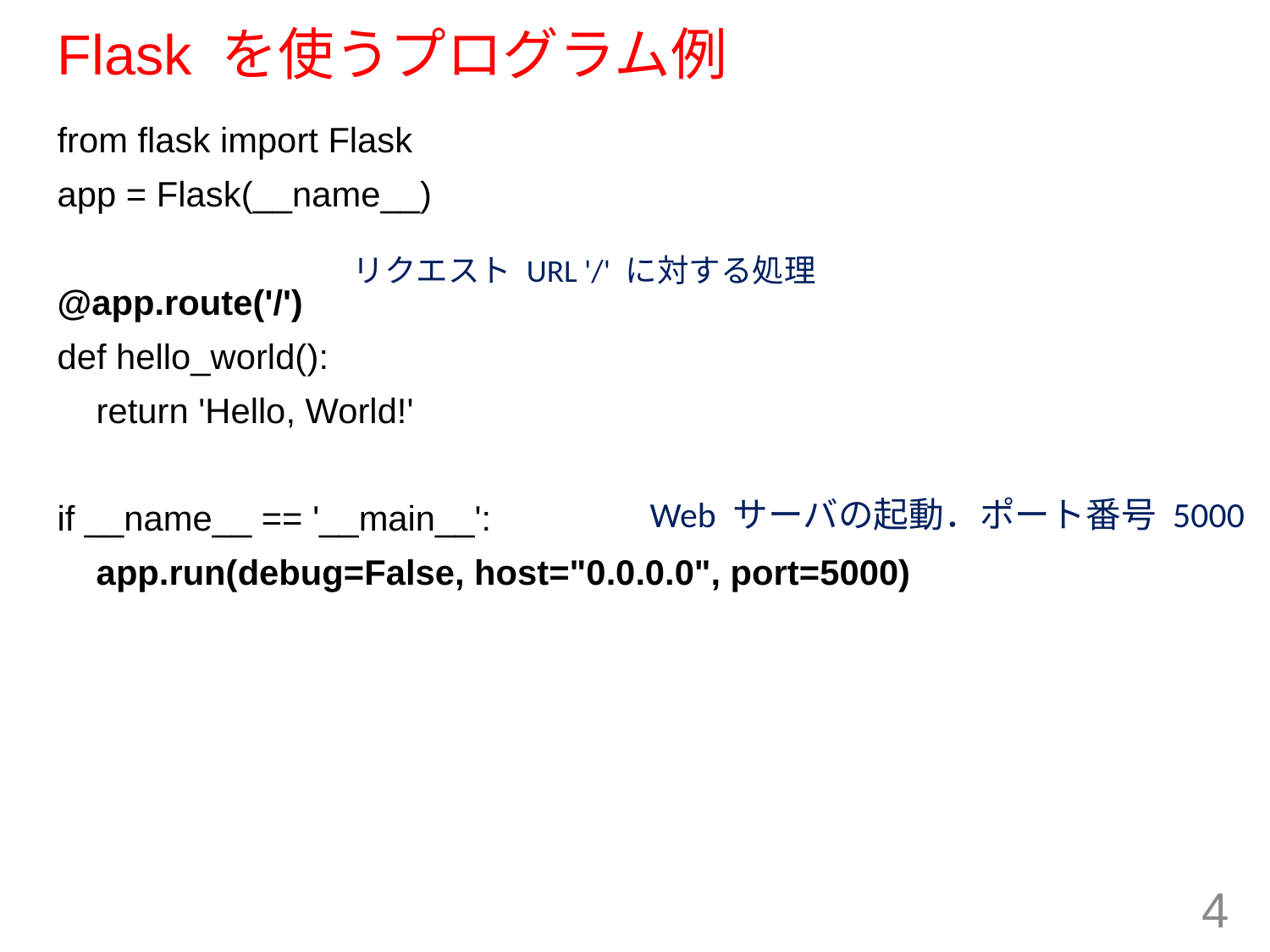

# Flask を使うプログラム例
from flask import Flask
app = Flask(__name__)

@app.route('/')
def hello_world():
    return 'Hello, World!'

if __name__ == '__main__':
    app.run(debug=False, host="0.0.0.0", port=5000)
リクエスト URL '/' に対する処理
Web サーバの起動．ポート番号 5000
4